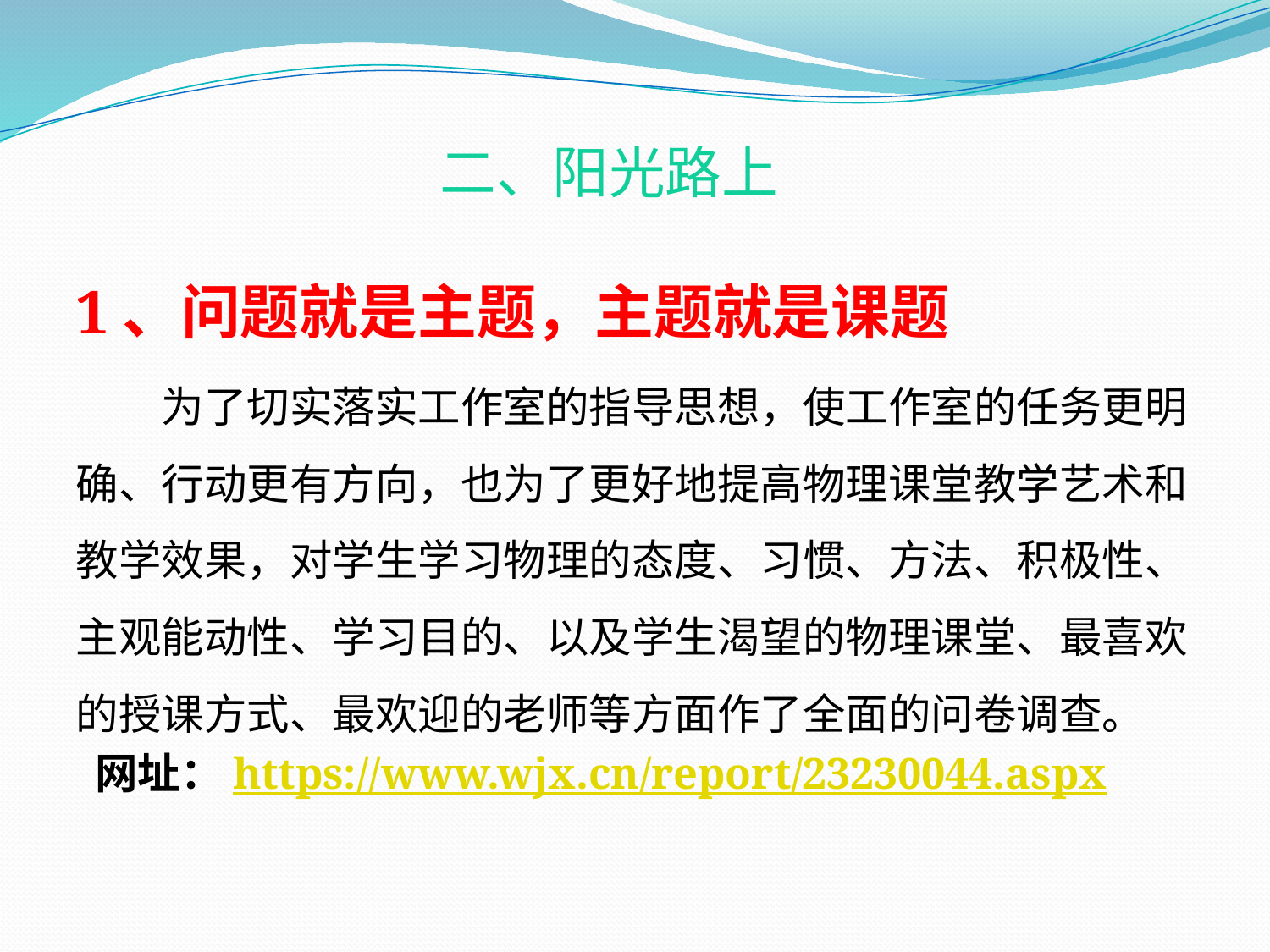

# 二、阳光路上
1、问题就是主题，主题就是课题
        为了切实落实工作室的指导思想，使工作室的任务更明确、行动更有方向，也为了更好地提高物理课堂教学艺术和教学效果，对学生学习物理的态度、习惯、方法、积极性、主观能动性、学习目的、以及学生渴望的物理课堂、最喜欢的授课方式、最欢迎的老师等方面作了全面的问卷调查。
 网址：https://www.wjx.cn/report/23230044.aspx